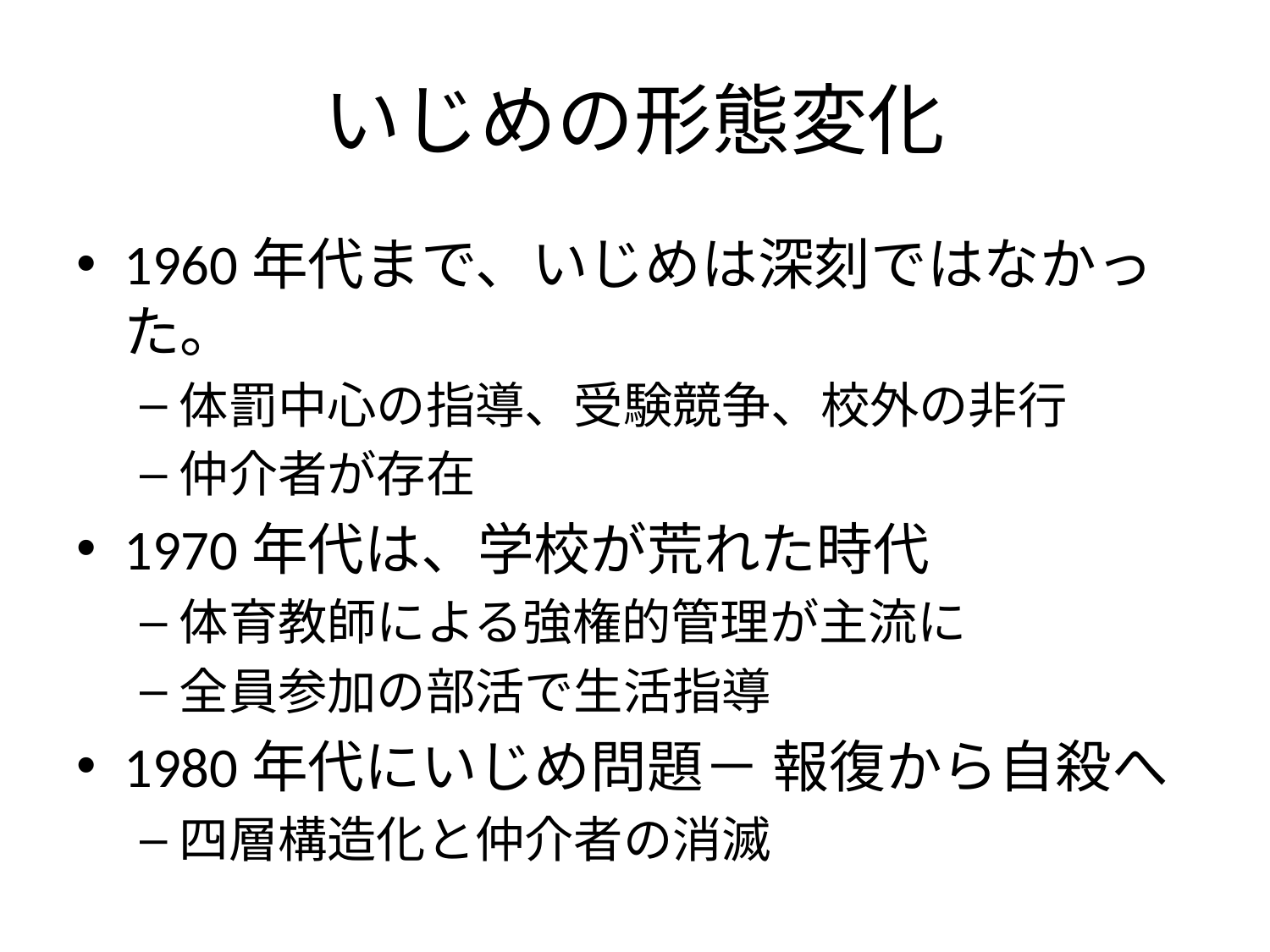

# いじめの形態変化
1960年代まで、いじめは深刻ではなかった。
体罰中心の指導、受験競争、校外の非行
仲介者が存在
1970年代は、学校が荒れた時代
体育教師による強権的管理が主流に
全員参加の部活で生活指導
1980年代にいじめ問題－ 報復から自殺へ
四層構造化と仲介者の消滅